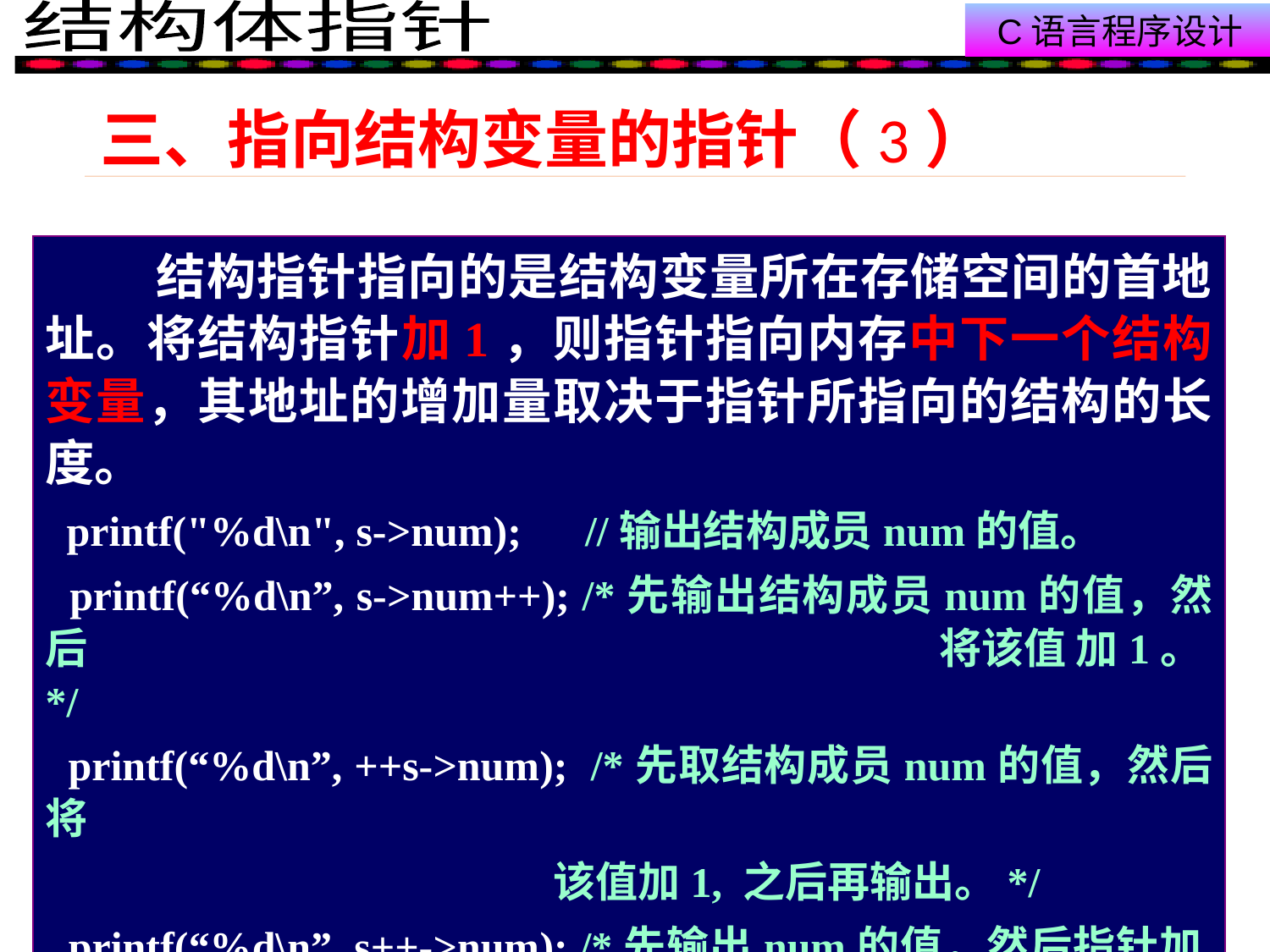

# 三、指向结构变量的指针（3）
        结构指针指向的是结构变量所在存储空间的首地址。将结构指针加1，则指针指向内存中下一个结构变量，其地址的增加量取决于指针所指向的结构的长度。
  printf("%d\n", s->num);      //输出结构成员num的值。
  printf(“%d\n”, s->num++); /*先输出结构成员num的值，然后                                					将该值 加1。*/
  printf(“%d\n”, ++s->num);  /*先取结构成员num的值，然后将
                                     		该值加1, 之后再输出。*/
  printf(“%d\n”, s++->num); /*先输出num的值，然后指针加1，					指向下一个结构变量。*/